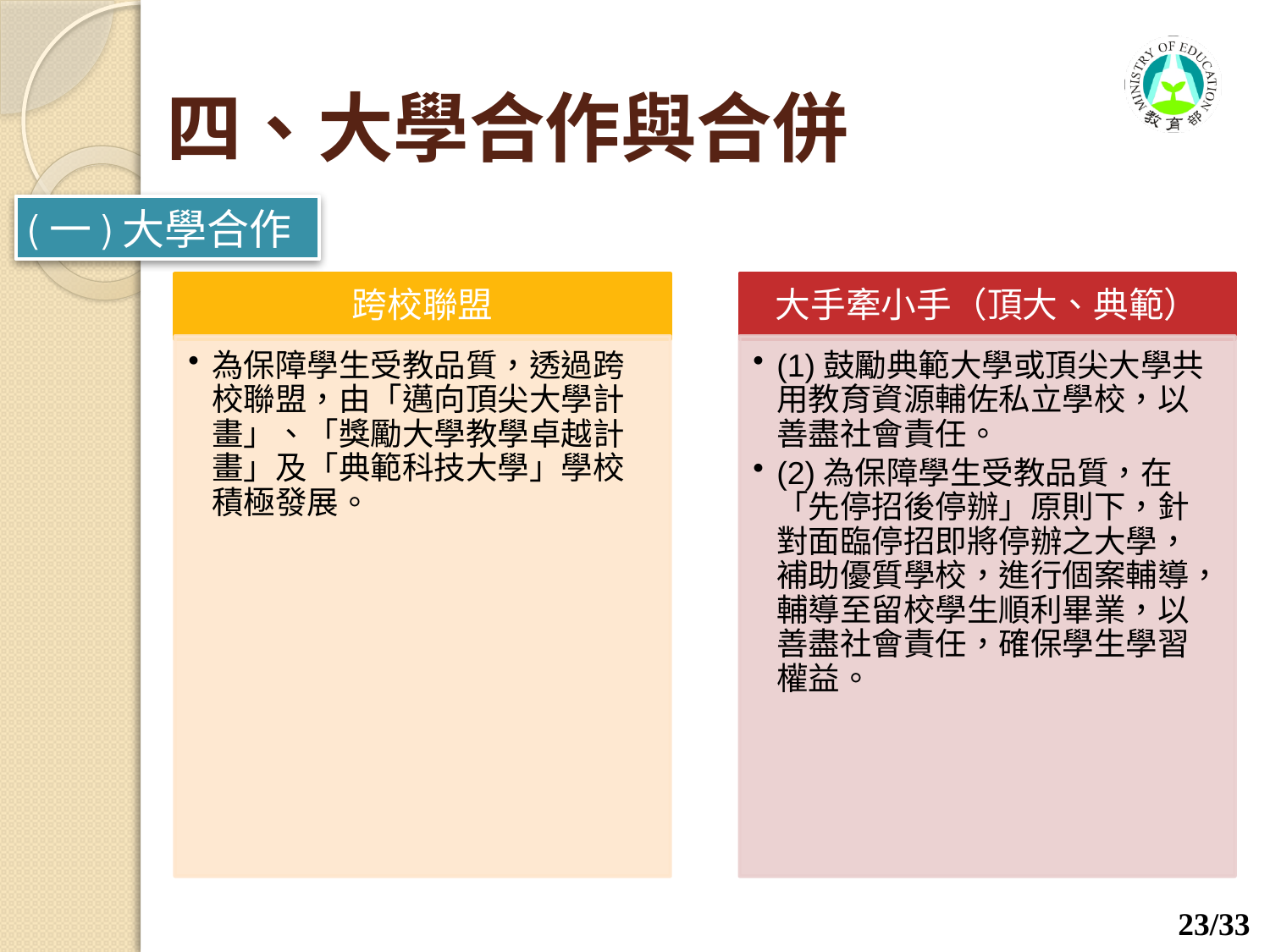

# 四、大學合作與合併
(一)大學合作
跨校聯盟
為保障學生受教品質，透過跨校聯盟，由「邁向頂尖大學計畫」、「獎勵大學教學卓越計畫」及「典範科技大學」學校積極發展。
大手牽小手（頂大、典範）
(1)鼓勵典範大學或頂尖大學共用教育資源輔佐私立學校，以善盡社會責任。
(2)為保障學生受教品質，在「先停招後停辦」原則下，針對面臨停招即將停辦之大學，補助優質學校，進行個案輔導，輔導至留校學生順利畢業，以善盡社會責任，確保學生學習權益。